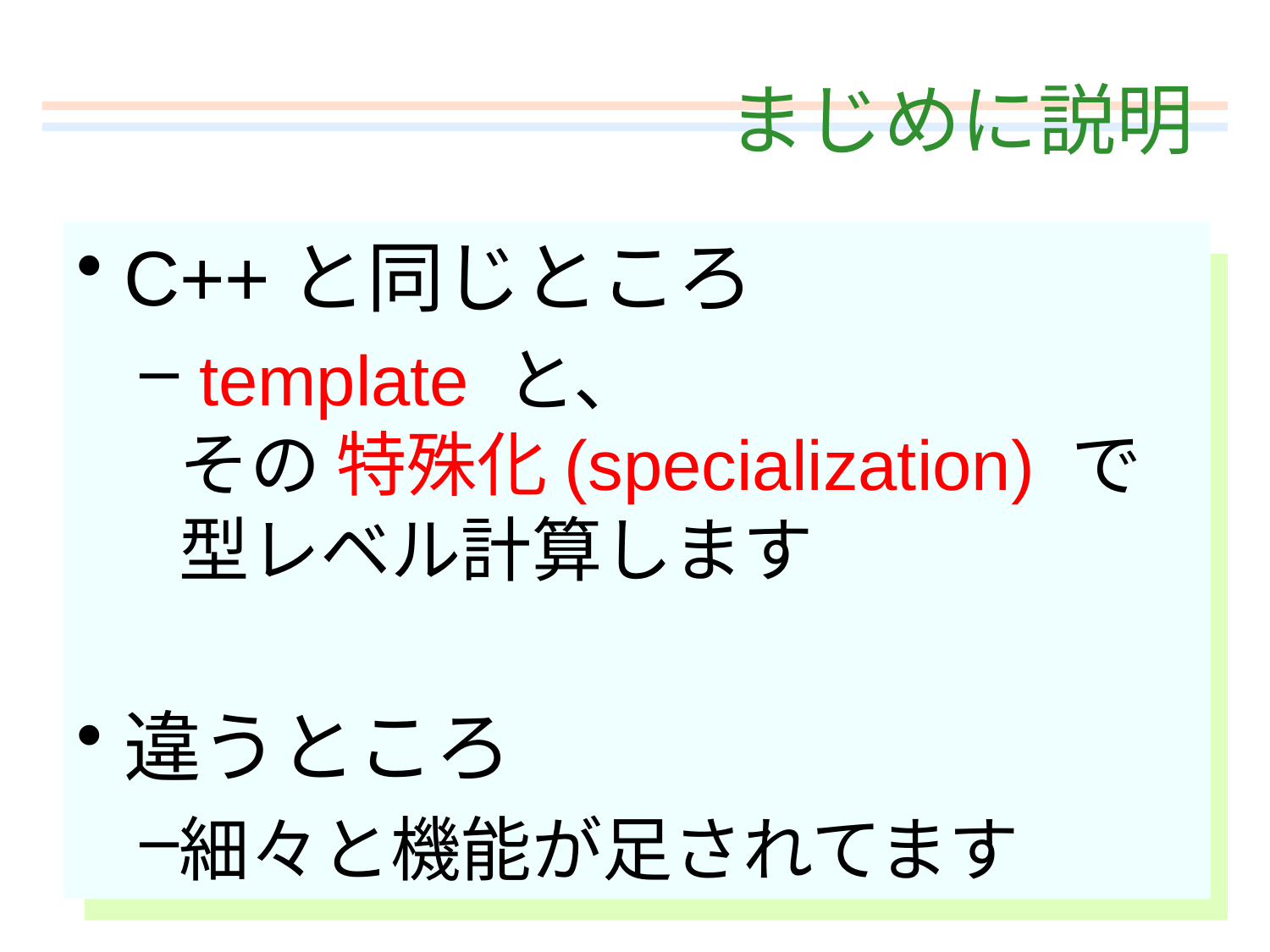

# まじめに説明
C++と同じところ
 template と、
その 特殊化(specialization) で
型レベル計算します

違うところ
細々と機能が足されてます